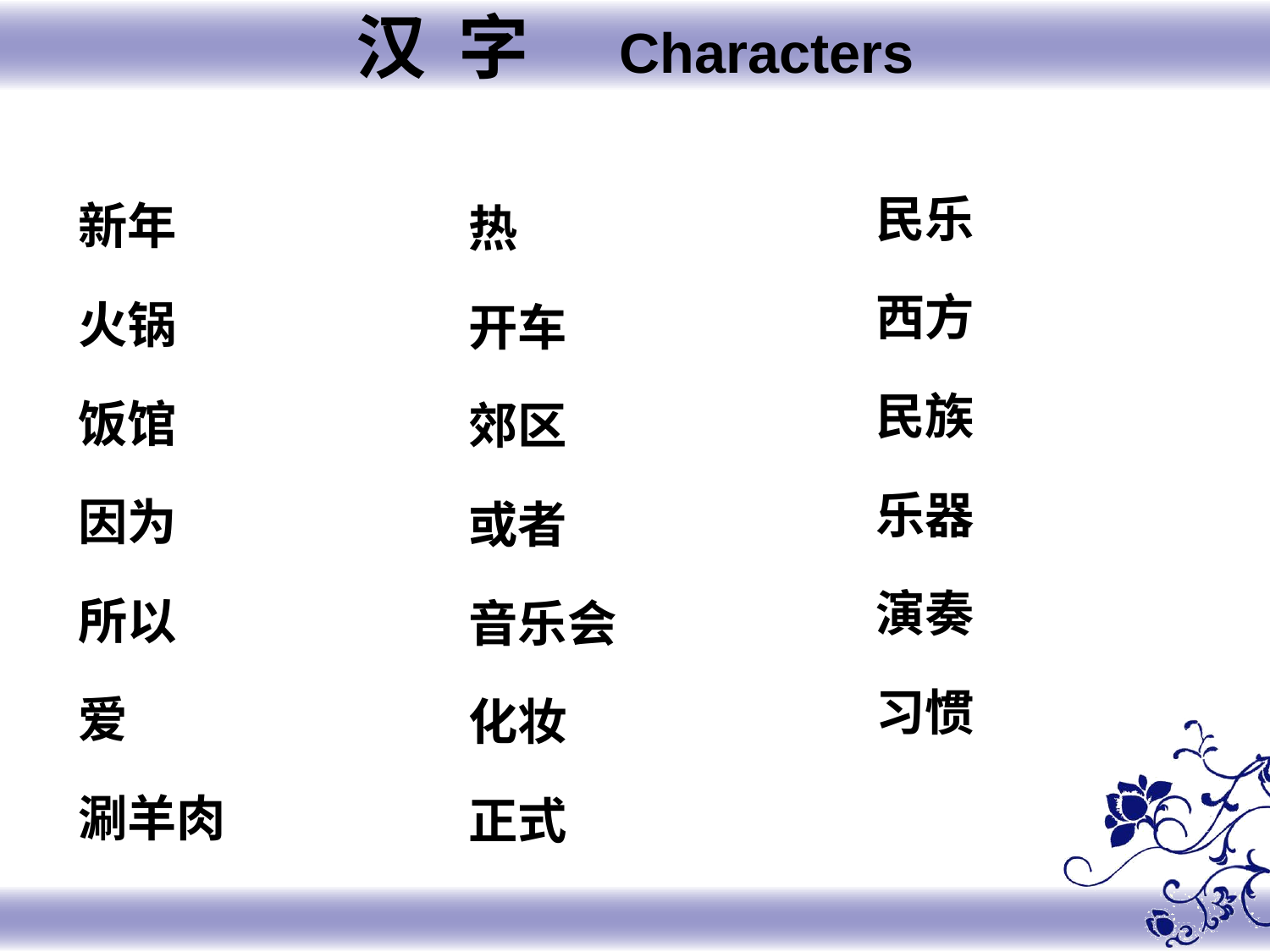

汉  字     Characters
民乐
西方
民族
乐器
演奏
习惯

新年
火锅
饭馆
因为
所以
爱
涮羊肉
热
开车
郊区
或者
音乐会
化妆
正式